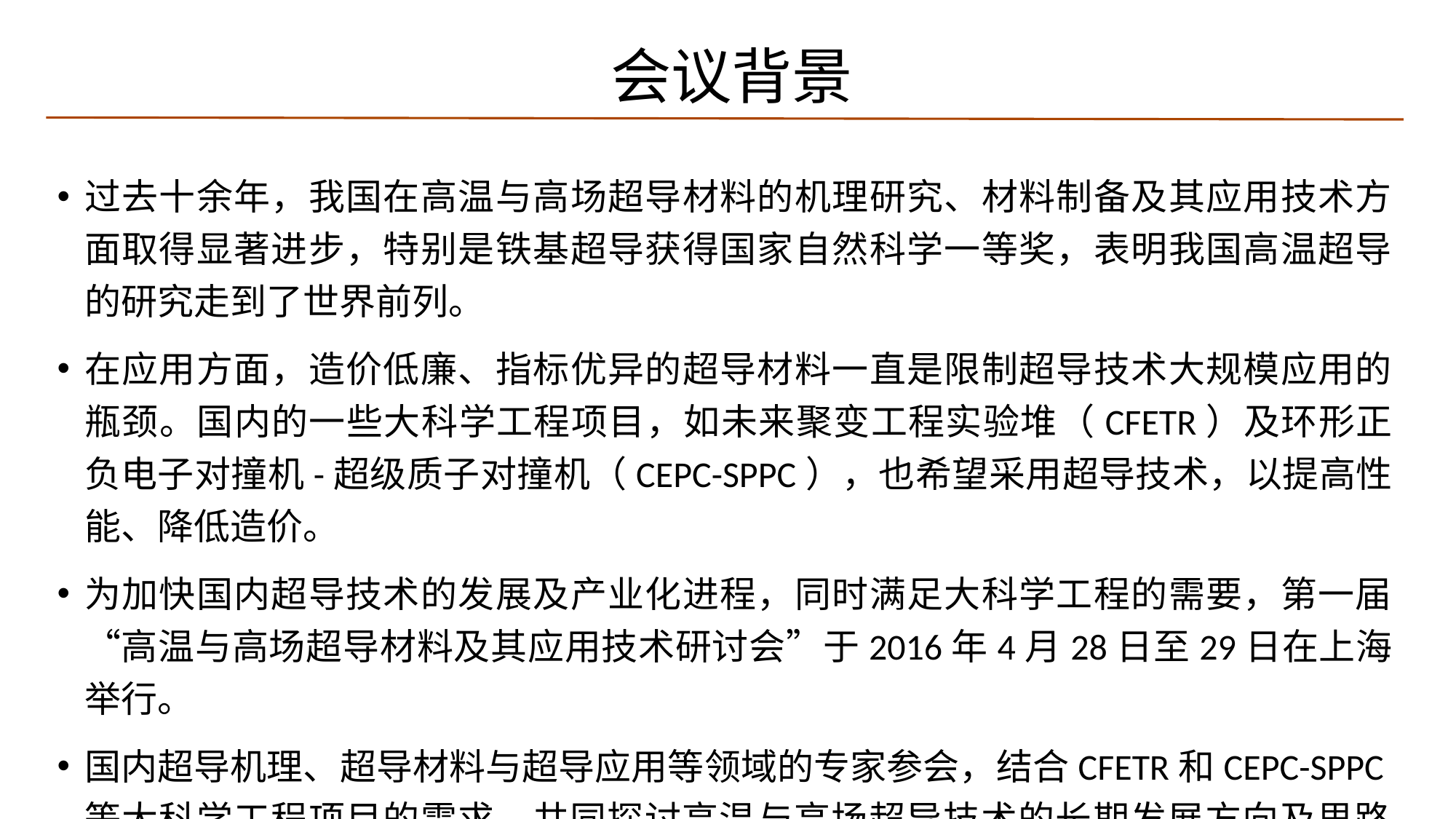

# 会议背景
过去十余年，我国在高温与高场超导材料的机理研究、材料制备及其应用技术方面取得显著进步，特别是铁基超导获得国家自然科学一等奖，表明我国高温超导的研究走到了世界前列。
在应用方面，造价低廉、指标优异的超导材料一直是限制超导技术大规模应用的瓶颈。国内的一些大科学工程项目，如未来聚变工程实验堆（CFETR）及环形正负电子对撞机-超级质子对撞机（CEPC-SPPC），也希望采用超导技术，以提高性能、降低造价。
为加快国内超导技术的发展及产业化进程，同时满足大科学工程的需要，第一届“高温与高场超导材料及其应用技术研讨会”于2016年4月28日至29日在上海举行。
国内超导机理、超导材料与超导应用等领域的专家参会，结合CFETR和CEPC-SPPC等大科学工程项目的需求，共同探讨高温与高场超导技术的长期发展方向及思路。